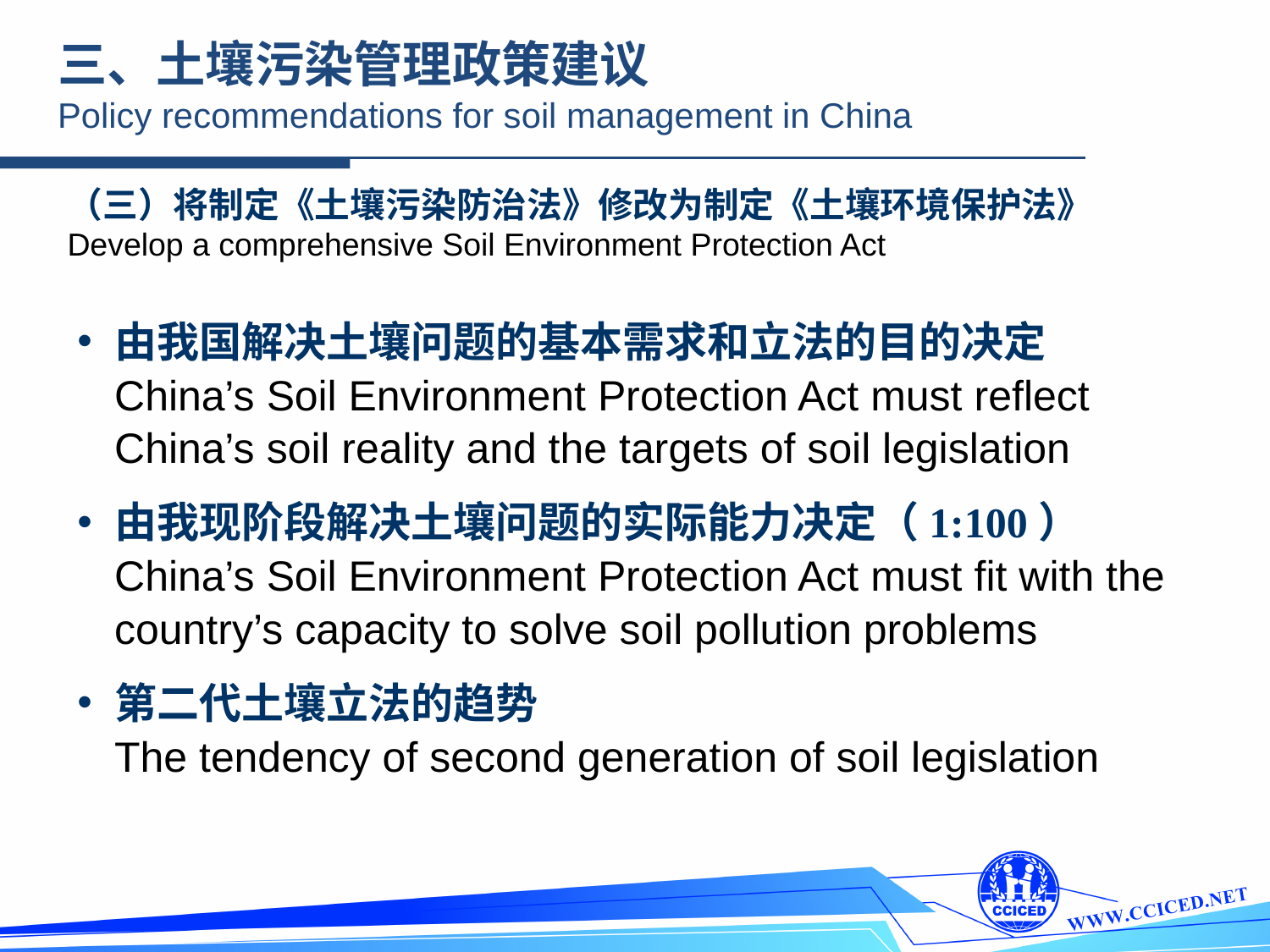

三、土壤污染管理政策建议
Policy recommendations for soil management in China
（三）将制定《土壤污染防治法》修改为制定《土壤环境保护法》
Develop a comprehensive Soil Environment Protection Act
由我国解决土壤问题的基本需求和立法的目的决定
China’s Soil Environment Protection Act must reflect China’s soil reality and the targets of soil legislation
由我现阶段解决土壤问题的实际能力决定（1:100）
China’s Soil Environment Protection Act must fit with the country’s capacity to solve soil pollution problems
第二代土壤立法的趋势
The tendency of second generation of soil legislation